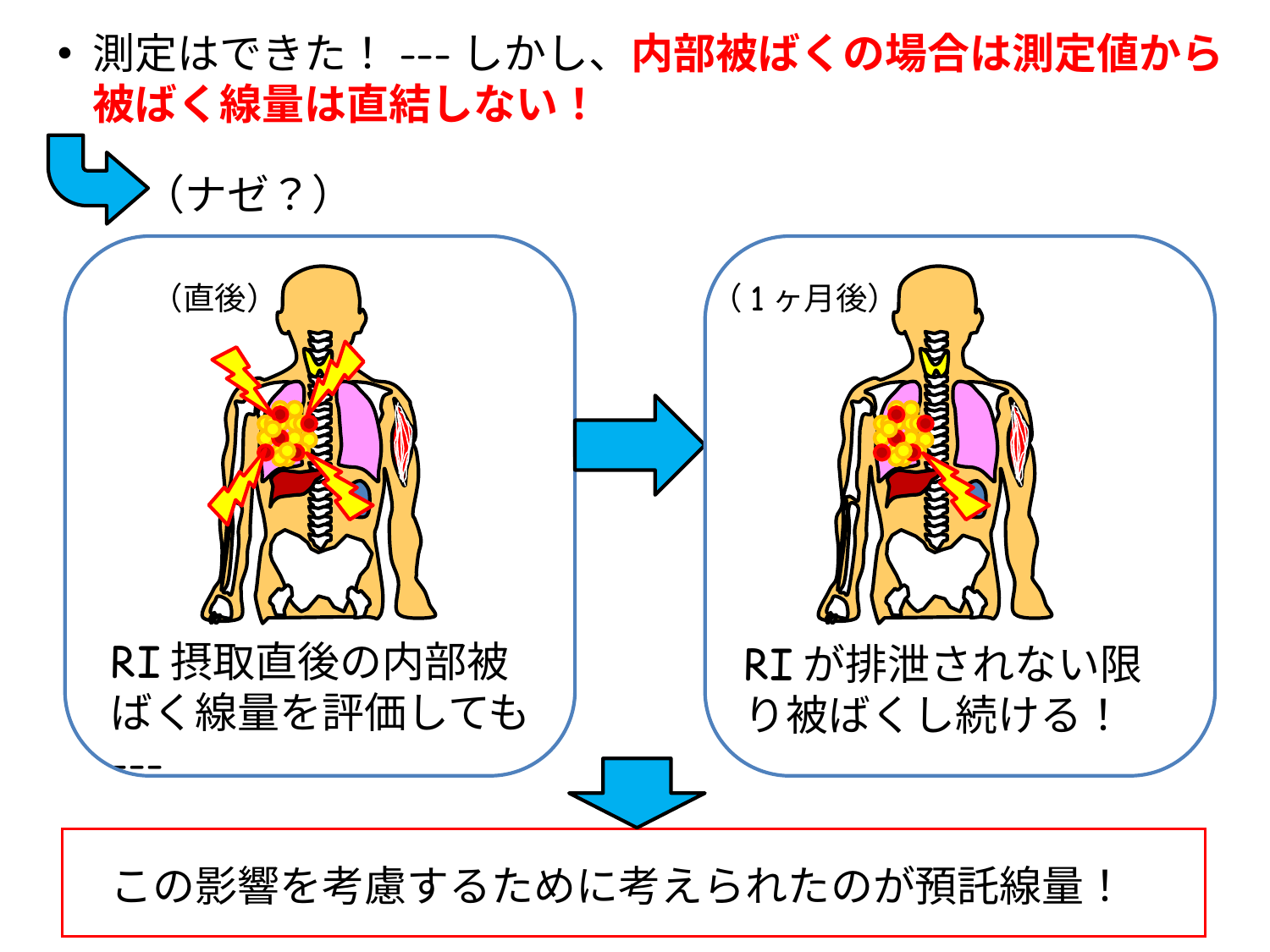

測定はできた！---しかし、内部被ばくの場合は測定値から被ばく線量は直結しない！

（ナゼ？）

（直後）
RI摂取直後の内部被ばく線量を評価しても---

（1ヶ月後）
RIが排泄されない限り被ばくし続ける！

この影響を考慮するために考えられたのが預託線量！